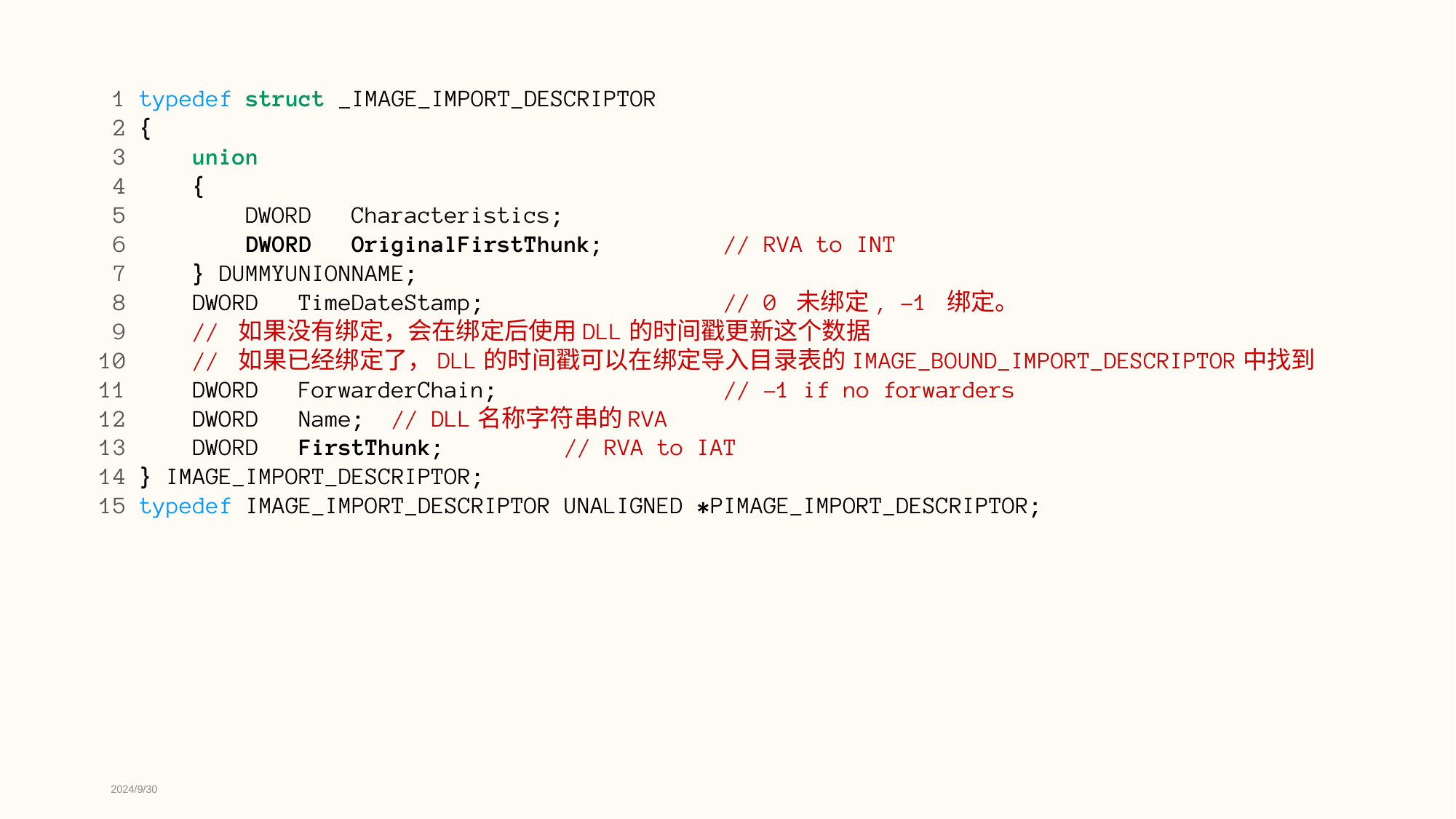

1 typedef struct _IMAGE_IMPORT_DESCRIPTOR
 2 {
 3     union
 4     {
 5         DWORD   Characteristics;
 6         DWORD   OriginalFirstThunk;         // RVA to INT
 7     } DUMMYUNIONNAME;
 8     DWORD   TimeDateStamp;                  // 0 未绑定, -1 绑定。
 9     // 如果没有绑定，会在绑定后使用DLL的时间戳更新这个数据
10     // 如果已经绑定了，DLL的时间戳可以在绑定导入目录表的IMAGE_BOUND_IMPORT_DESCRIPTOR中找到
11     DWORD   ForwarderChain;                 // -1 if no forwarders
12     DWORD   Name;  // DLL名称字符串的RVA
13     DWORD   FirstThunk;         // RVA to IAT
14 } IMAGE_IMPORT_DESCRIPTOR;
15 typedef IMAGE_IMPORT_DESCRIPTOR UNALIGNED *PIMAGE_IMPORT_DESCRIPTOR;
2024/9/30